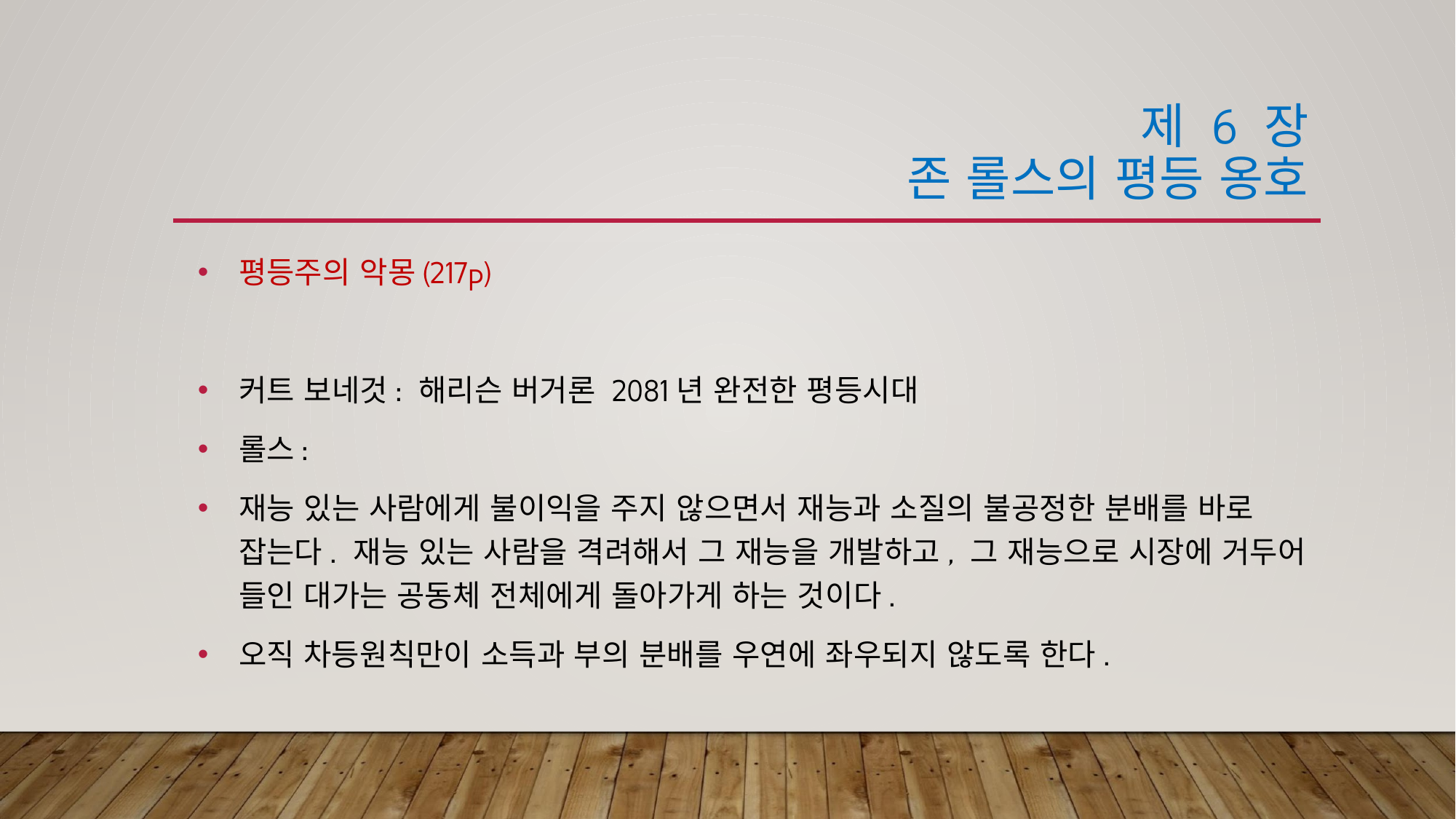

# 제 6 장 존 롤스의 평등 옹호
평등주의 악몽(217p)

커트 보네것: 해리슨 버거론 2081년 완전한 평등시대
롤스:
재능 있는 사람에게 불이익을 주지 않으면서 재능과 소질의 불공정한 분배를 바로 잡는다. 재능 있는 사람을 격려해서 그 재능을 개발하고, 그 재능으로 시장에 거두어 들인 대가는 공동체 전체에게 돌아가게 하는 것이다.
오직 차등원칙만이 소득과 부의 분배를 우연에 좌우되지 않도록 한다.